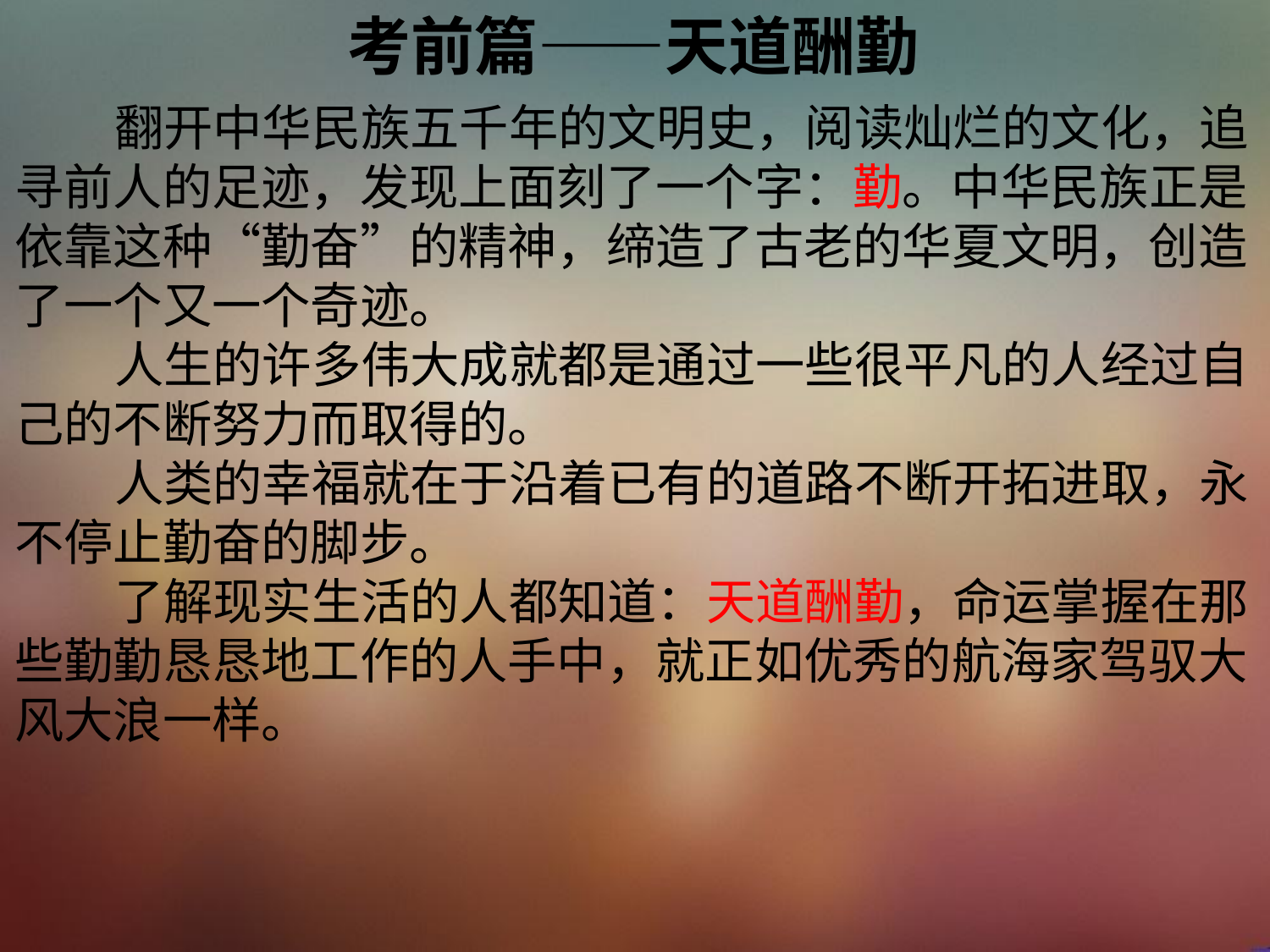

考前篇——天道酬勤
        翻开中华民族五千年的文明史，阅读灿烂的文化，追寻前人的足迹，发现上面刻了一个字：勤。中华民族正是依靠这种“勤奋”的精神，缔造了古老的华夏文明，创造了一个又一个奇迹。
        人生的许多伟大成就都是通过一些很平凡的人经过自己的不断努力而取得的。
        人类的幸福就在于沿着已有的道路不断开拓进取，永不停止勤奋的脚步。
        了解现实生活的人都知道：天道酬勤，命运掌握在那些勤勤恳恳地工作的人手中，就正如优秀的航海家驾驭大风大浪一样。